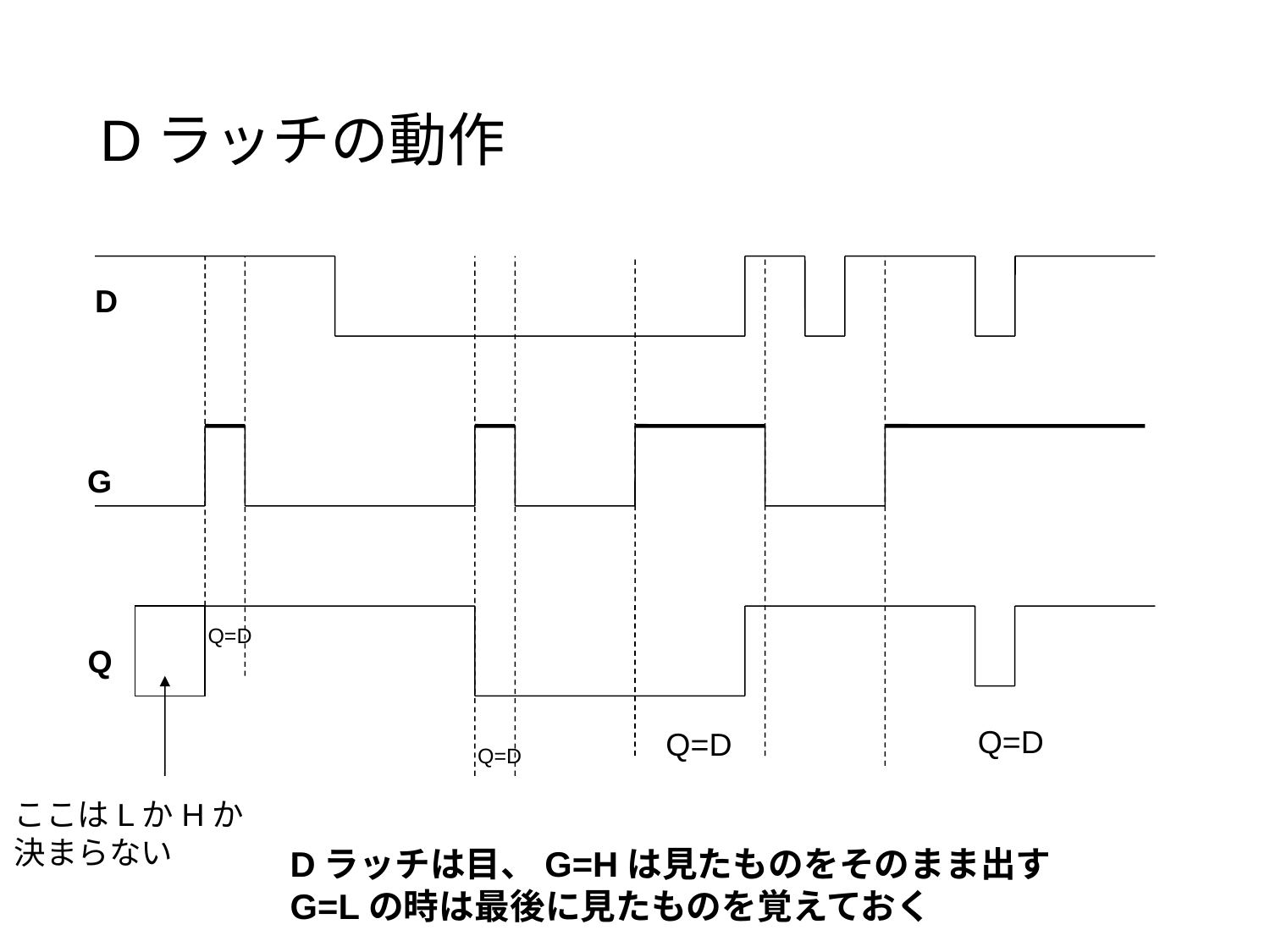

# Dラッチの動作

D

G

Q=D
Q

Q=D
Q=D
Q=D
ここはLかHか
決まらない
Dラッチは目、G=Hは見たものをそのまま出す
G=Lの時は最後に見たものを覚えておく